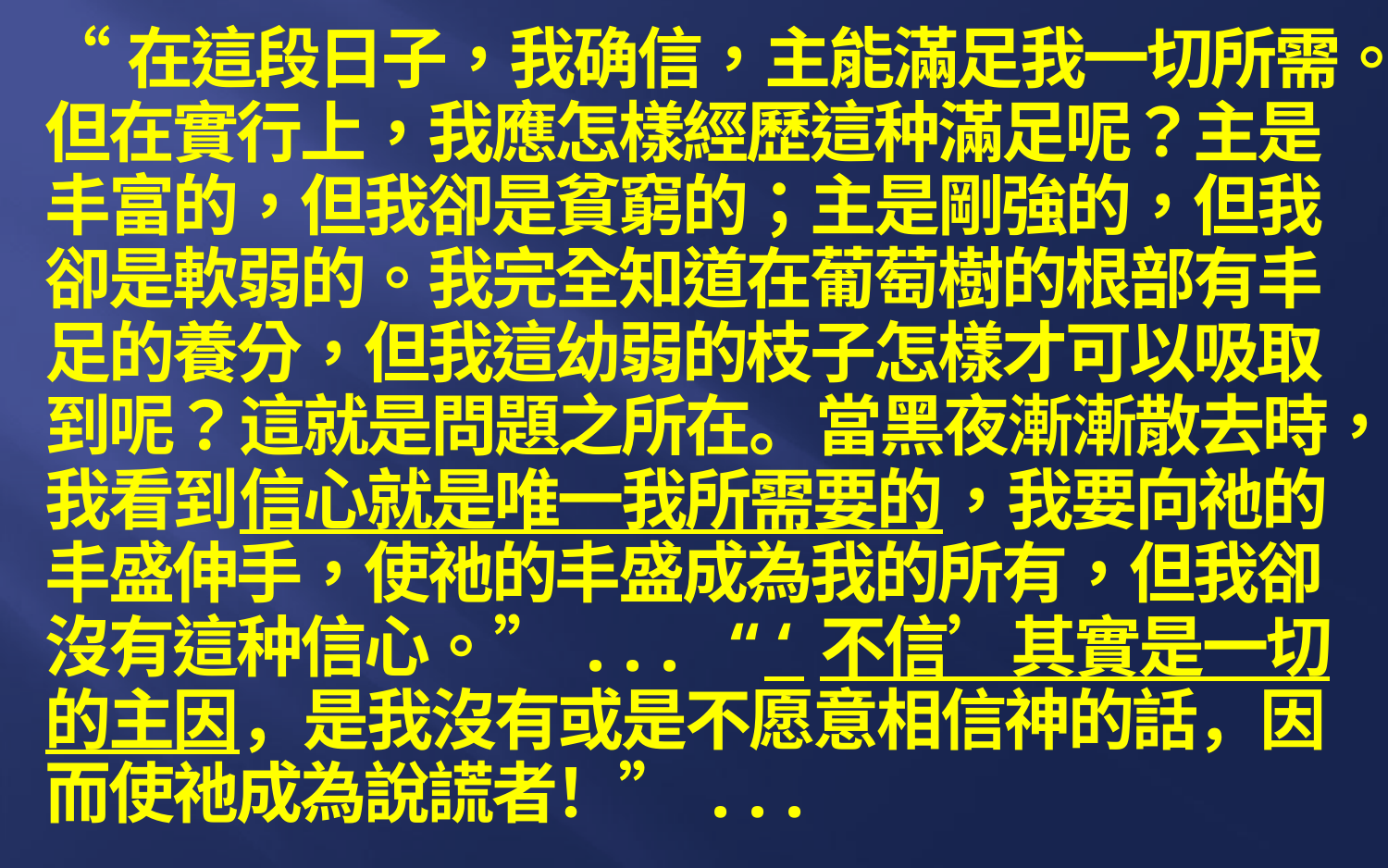

“在這段日子，我确信，主能滿足我一切所需。但在實行上，我應怎樣經歷這种滿足呢？主是丰富的，但我卻是貧窮的；主是剛強的，但我卻是軟弱的。我完全知道在葡萄樹的根部有丰足的養分，但我這幼弱的枝子怎樣才可以吸取到呢？這就是問題之所在。當黑夜漸漸散去時，我看到信心就是唯一我所需要的，我要向祂的丰盛伸手，使祂的丰盛成為我的所有，但我卻沒有這种信心。”... “‘不信’其實是一切的主因，是我沒有或是不愿意相信神的話，因而使祂成為說謊者！”...